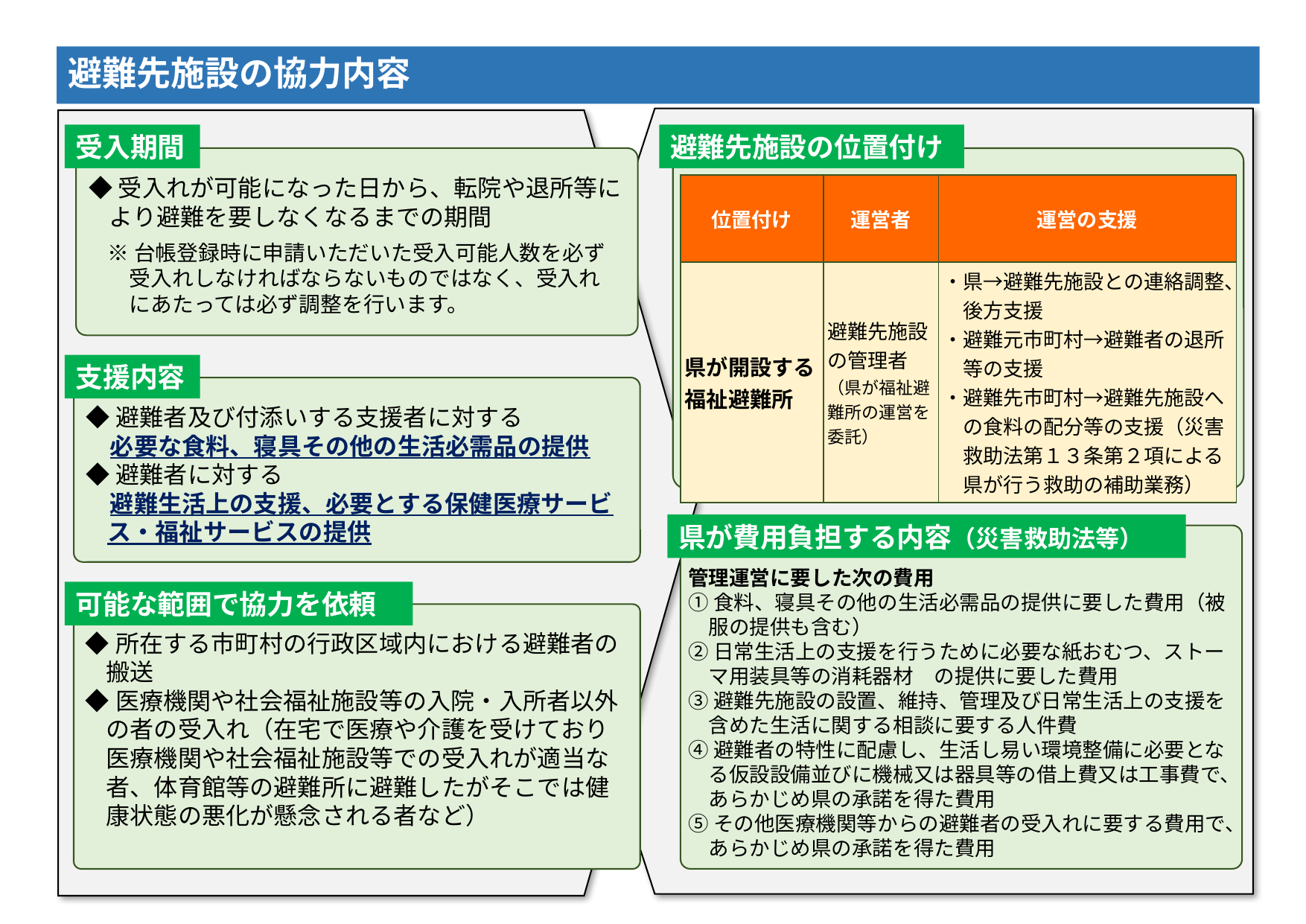

避難先施設の協力内容

受入期間
避難先施設の位置付け
◆受入れが可能になった日から、転院や退所等により避難を要しなくなるまでの期間

| 位置付け | 運営者 | 運営の支援 |
| --- | --- | --- |
| 県が開設する福祉避難所 | 避難先施設の管理者 （県が福祉避難所の運営を委託） | ・県→避難先施設との連絡調整、後方支援 ・避難元市町村→避難者の退所等の支援 ・避難先市町村→避難先施設への食料の配分等の支援（災害救助法第１３条第２項による県が行う救助の補助業務） |
※台帳登録時に申請いただいた受入可能人数を必ず受入れしなければならないものではなく、受入れにあたっては必ず調整を行います。
支援内容
◆避難者及び付添いする支援者に対する
　必要な食料、寝具その他の生活必需品の提供
◆避難者に対する
　避難生活上の支援、必要とする保健医療サービス・福祉サービスの提供
県が費用負担する内容（災害救助法等）

管理運営に要した次の費用
①食料、寝具その他の生活必需品の提供に要した費用（被服の提供も含む）
②日常生活上の支援を行うために必要な紙おむつ、ストーマ用装具等の消耗器材　の提供に要した費用
③避難先施設の設置、維持、管理及び日常生活上の支援を含めた生活に関する相談に要する人件費
④避難者の特性に配慮し、生活し易い環境整備に必要となる仮設設備並びに機械又は器具等の借上費又は工事費で、あらかじめ県の承諾を得た費用
⑤その他医療機関等からの避難者の受入れに要する費用で、あらかじめ県の承諾を得た費用

可能な範囲で協力を依頼
◆所在する市町村の行政区域内における避難者の搬送
◆医療機関や社会福祉施設等の入院・入所者以外の者の受入れ（在宅で医療や介護を受けており医療機関や社会福祉施設等での受入れが適当な者、体育館等の避難所に避難したがそこでは健康状態の悪化が懸念される者など）